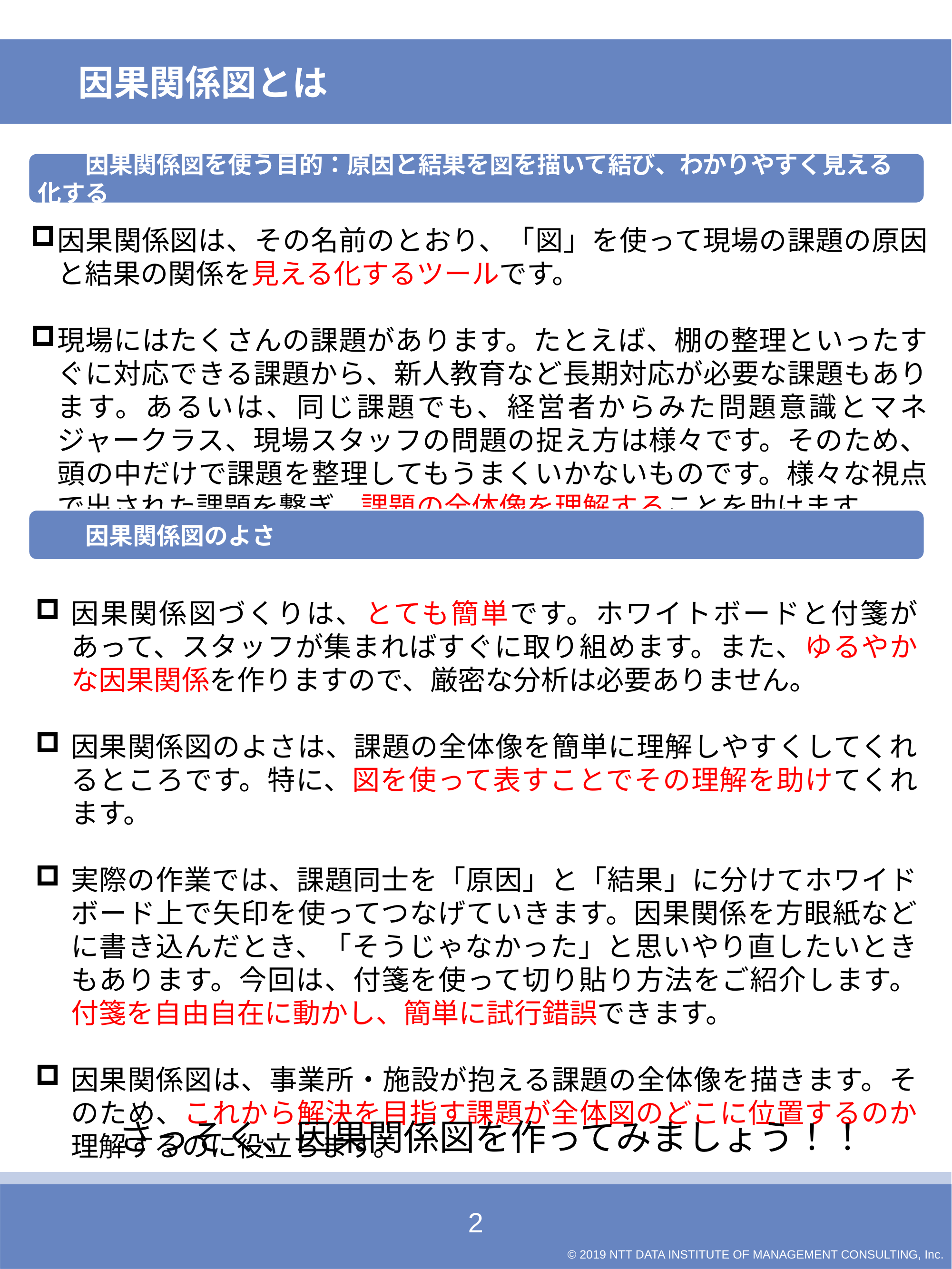

因果関係図とは
　　因果関係図を使う目的：原因と結果を図を描いて結び、わかりやすく見える化する
因果関係図は、その名前のとおり、「図」を使って現場の課題の原因と結果の関係を見える化するツールです。

現場にはたくさんの課題があります。たとえば、棚の整理といったすぐに対応できる課題から、新人教育など長期対応が必要な課題もあります。あるいは、同じ課題でも、経営者からみた問題意識とマネジャークラス、現場スタッフの問題の捉え方は様々です。そのため、頭の中だけで課題を整理してもうまくいかないものです。様々な視点で出された課題を繋ぎ、課題の全体像を理解することを助けます。

　　因果関係図のよさ
因果関係図づくりは、とても簡単です。ホワイトボードと付箋があって、スタッフが集まればすぐに取り組めます。また、ゆるやかな因果関係を作りますので、厳密な分析は必要ありません。

因果関係図のよさは、課題の全体像を簡単に理解しやすくしてくれるところです。特に、図を使って表すことでその理解を助けてくれます。

実際の作業では、課題同士を「原因」と「結果」に分けてホワイドボード上で矢印を使ってつなげていきます。因果関係を方眼紙などに書き込んだとき、「そうじゃなかった」と思いやり直したいときもあります。今回は、付箋を使って切り貼り方法をご紹介します。付箋を自由自在に動かし、簡単に試行錯誤できます。

因果関係図は、事業所・施設が抱える課題の全体像を描きます。そのため、これから解決を目指す課題が全体図のどこに位置するのか理解するのに役立ちます。
さっそく、因果関係図を作ってみましょう！！
2
© 2019 NTT DATA INSTITUTE OF MANAGEMENT CONSULTING, Inc.